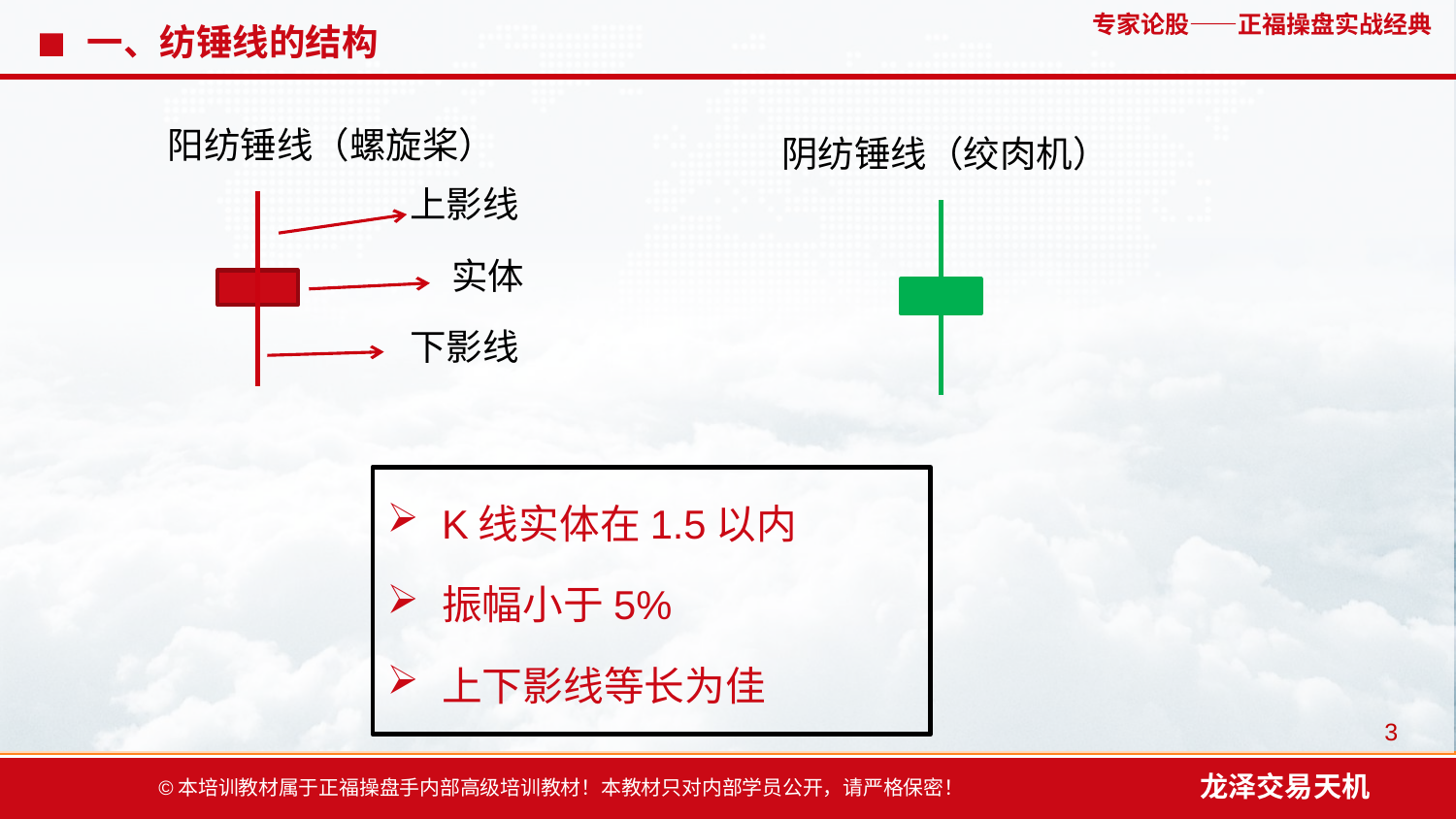

# 一、纺锤线的结构
阳纺锤线（螺旋桨）
阴纺锤线（绞肉机）
上影线
实体

下影线
K线实体在1.5以内
振幅小于5%
上下影线等长为佳